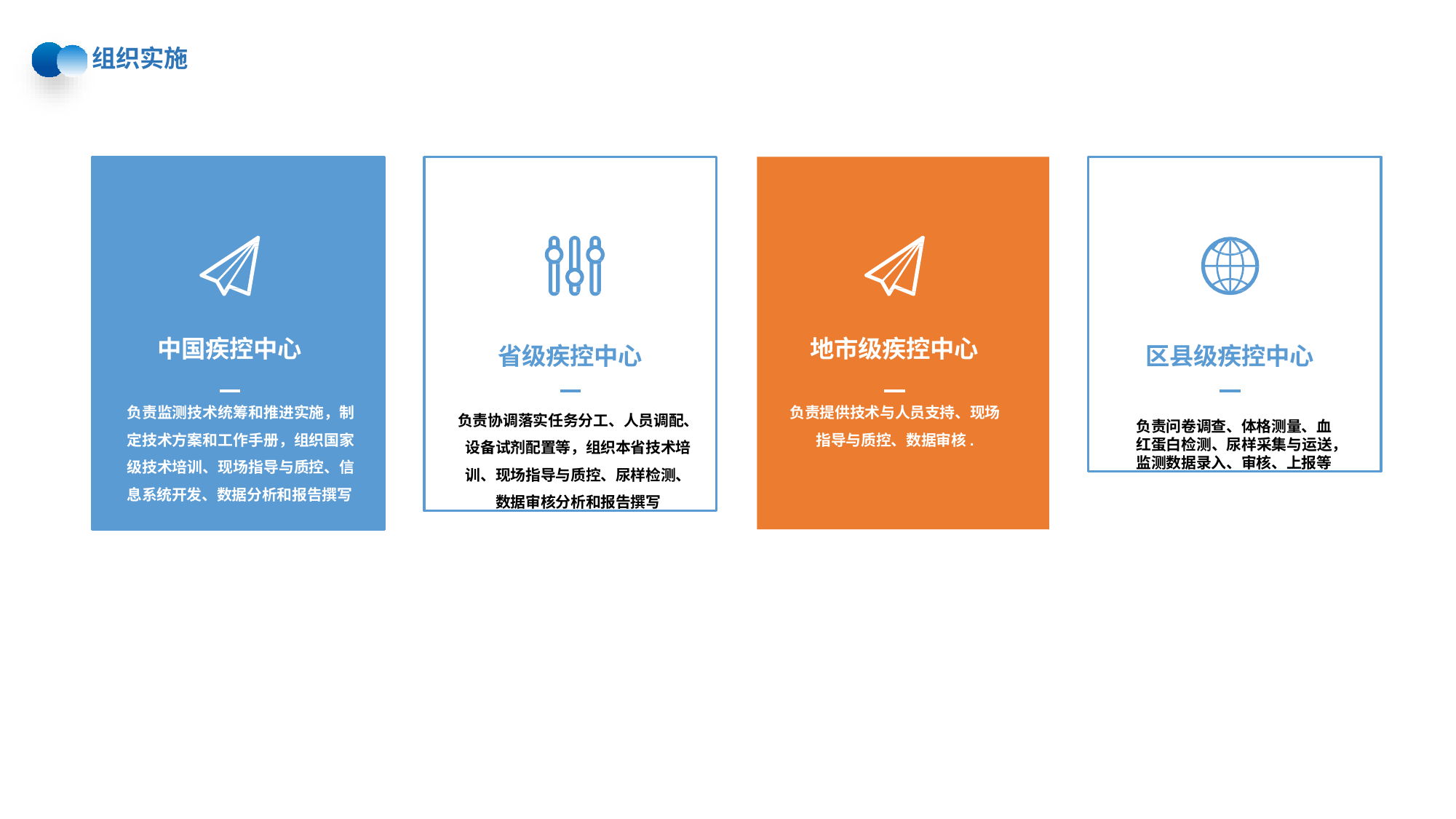

# 组织实施

省级疾控中心

负责协调落实任务分工、人员调配、 设备试剂配置等，组织本省技术培 训、现场指导与质控、尿样检测、 数据审核分析和报告撰写

区县级疾控中心

负责问卷调查、体格测量、血 红蛋白检测、尿样采集与运送， 监测数据录入、审核、上报等

中国疾控中心

负责监测技术统筹和推进实施，制 定技术方案和工作手册，组织国家 级技术培训、现场指导与质控、信 息系统开发、数据分析和报告撰写
地市级疾控中心

负责提供技术与人员支持、现场 指导与质控、数据审核.